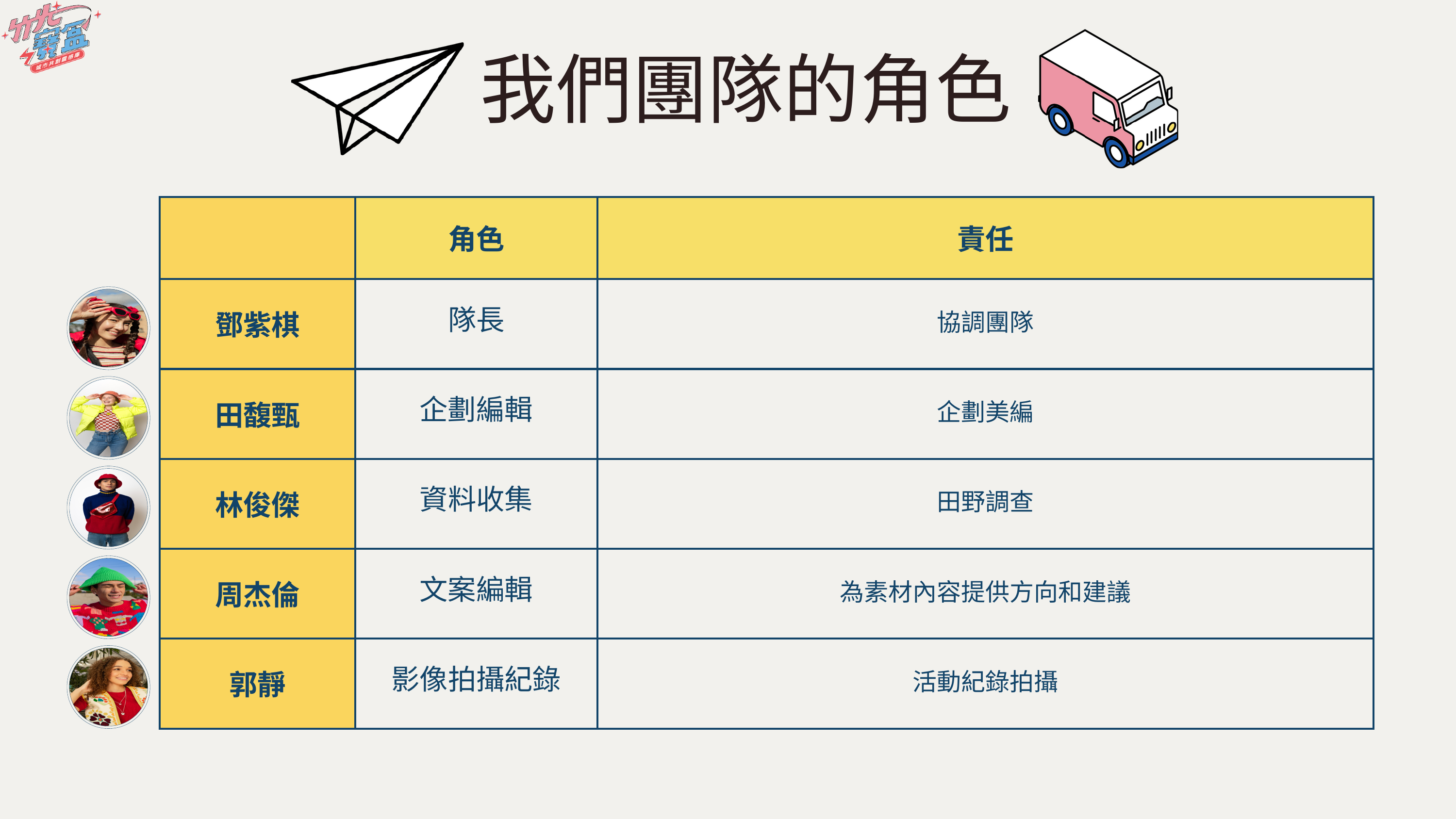

我們團隊的角色

|  | 角色 | 責任 |
| --- | --- | --- |
| 鄧紫棋 | 隊長 | 協調團隊 |
| 田馥甄 | 企劃編輯 | 企劃美編 |
| 林俊傑 | 資料收集 | 田野調查 |
| 周杰倫 | 文案編輯 | 為素材內容提供方向和建議 |
| 郭靜 | 影像拍攝紀錄 | 活動紀錄拍攝 |